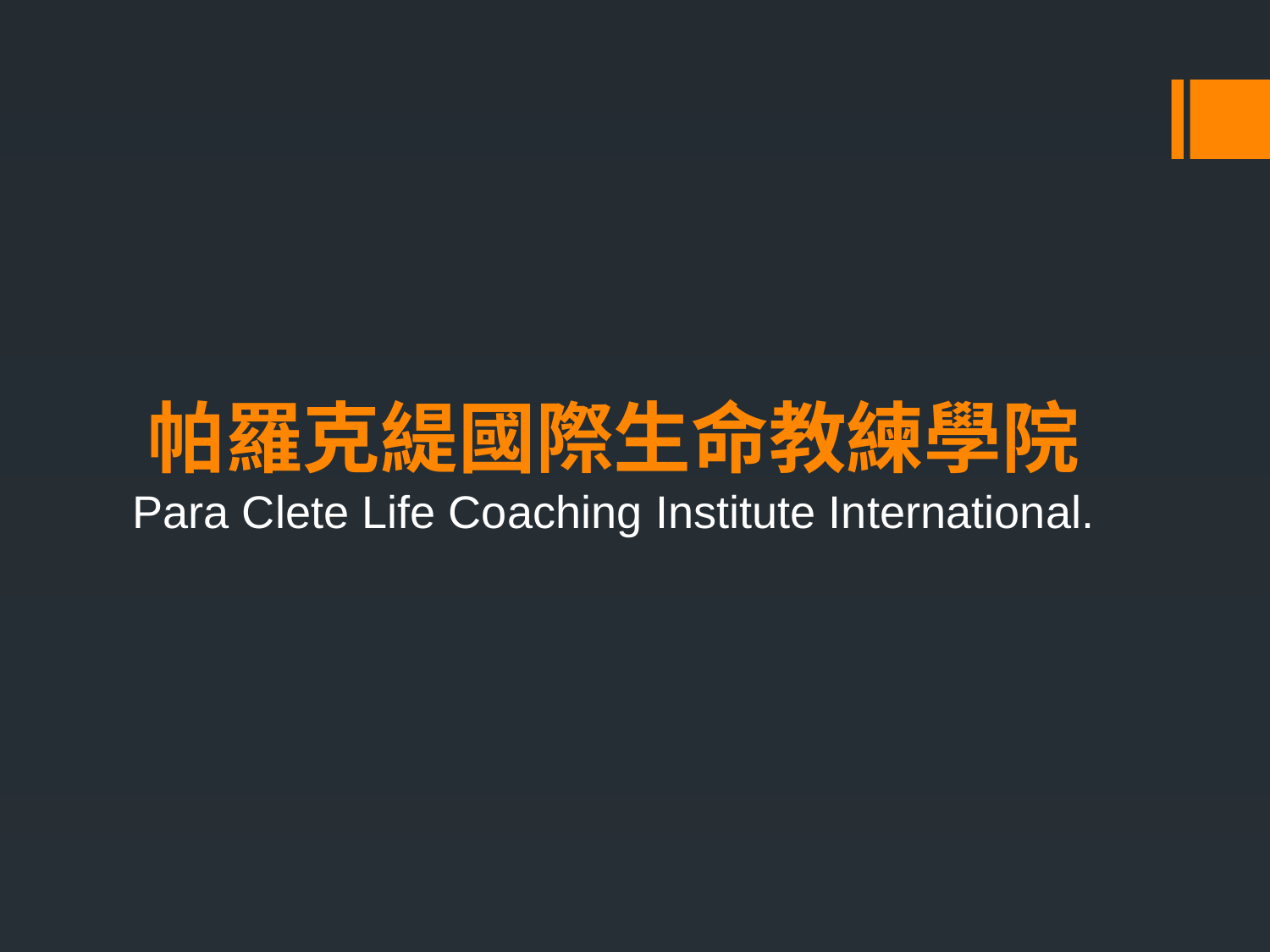

# 帕羅克緹國際生命教練學院 Para Clete Life Coaching Institute International.